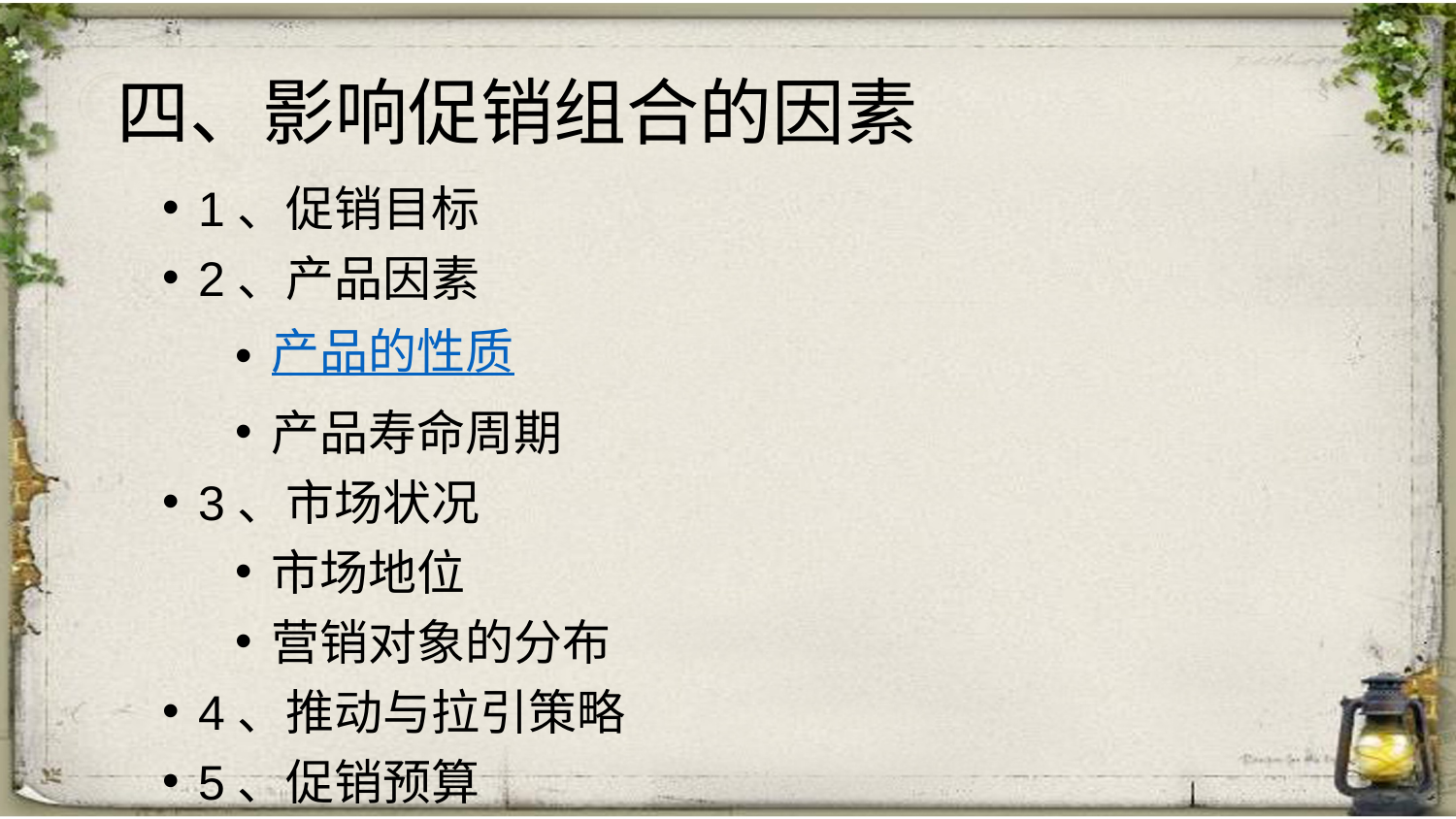

# 四、影响促销组合的因素
1、促销目标
2、产品因素
产品的性质
产品寿命周期
3、市场状况
市场地位
营销对象的分布
4、推动与拉引策略
5、促销预算